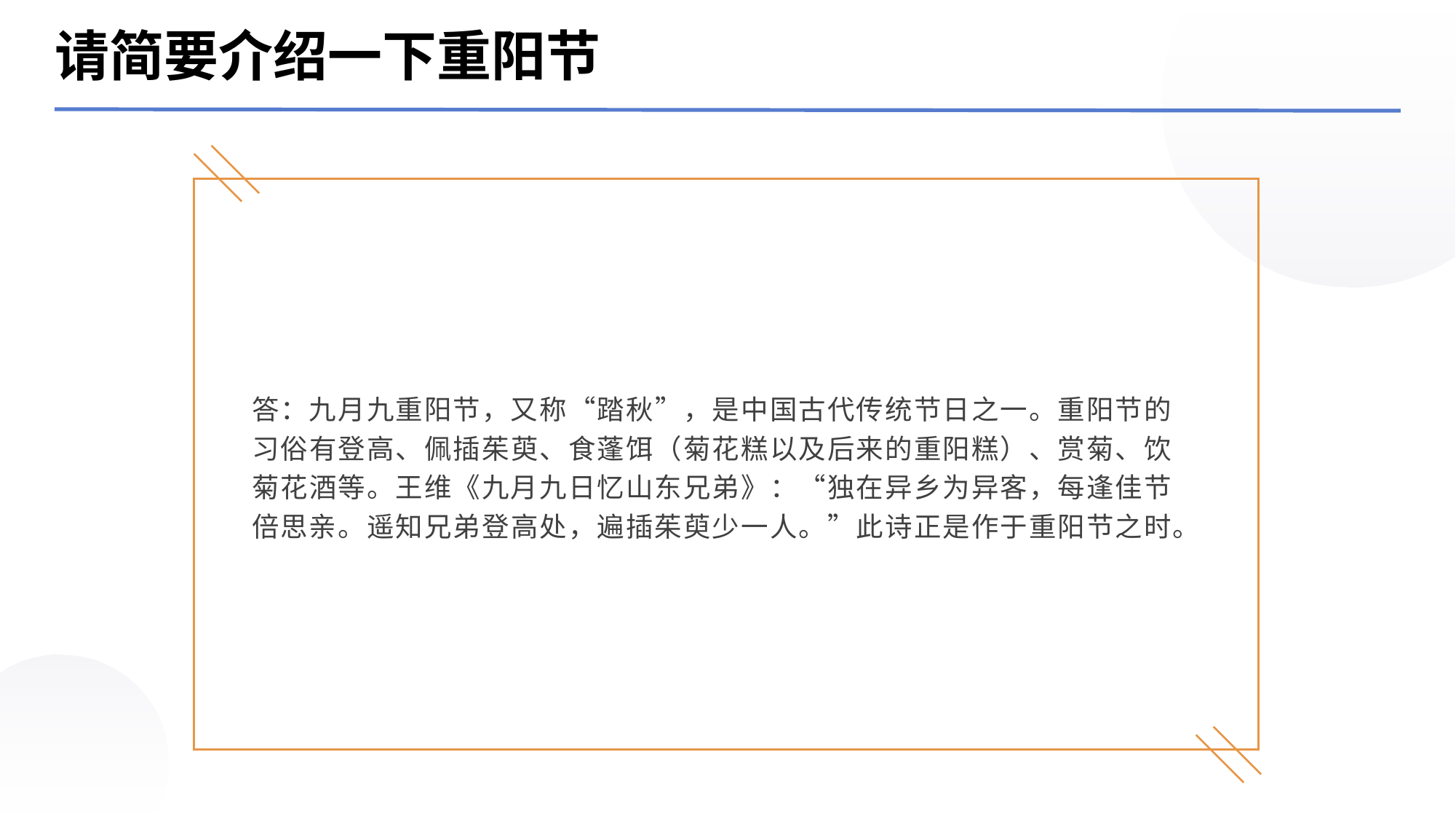

请简要介绍一下重阳节

答：九月九重阳节，又称“踏秋”，是中国古代传统节日之一。重阳节的习俗有登高、佩插茱萸、食蓬饵（菊花糕以及后来的重阳糕）、赏菊、饮菊花酒等。王维《九月九日忆山东兄弟》：“独在异乡为异客，每逢佳节倍思亲。遥知兄弟登高处，遍插茱萸少一人。”此诗正是作于重阳节之时。